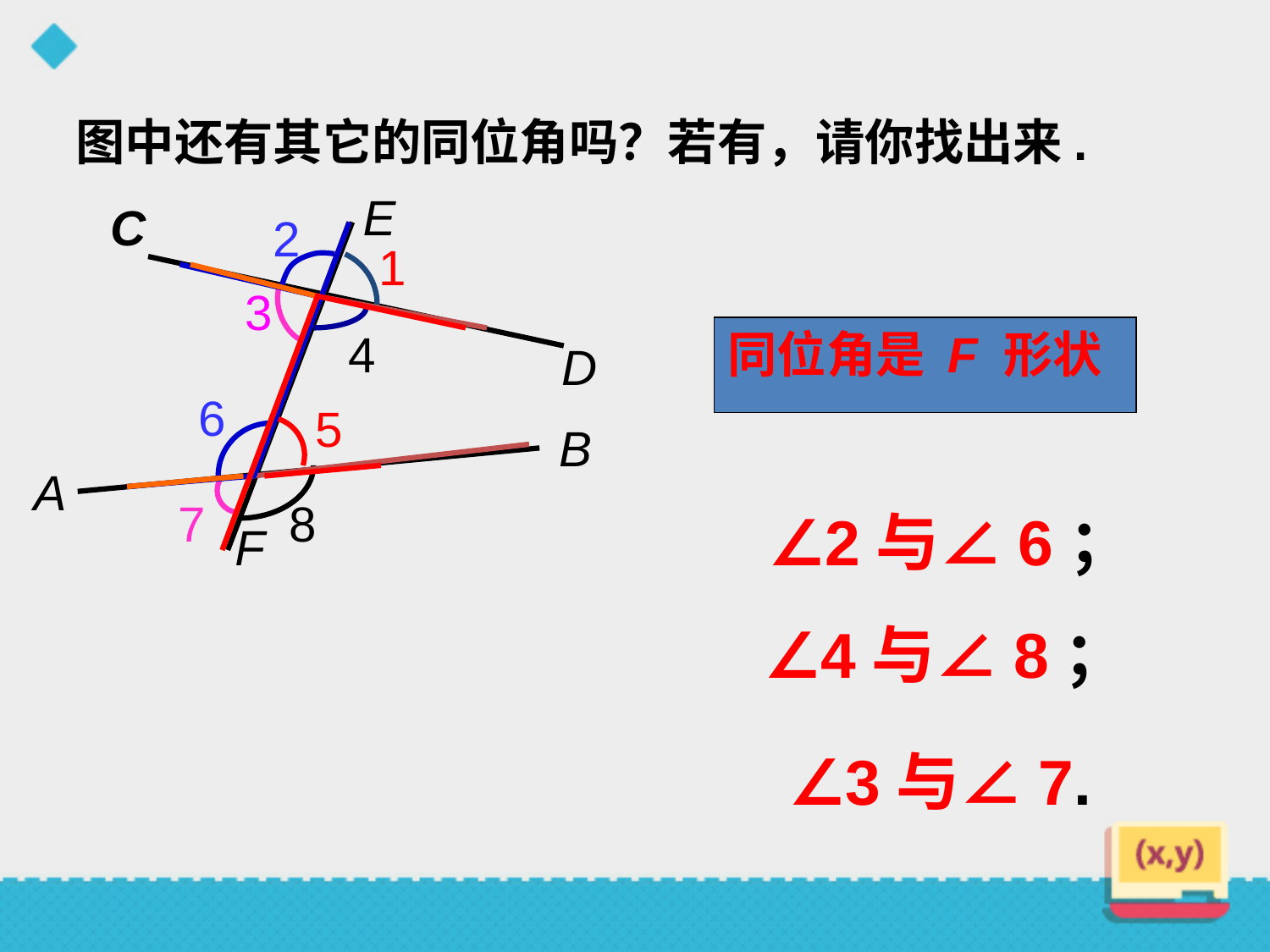

图中还有其它的同位角吗？若有，请你找出来.
E
C
2

1

3

4
D
6
5
B

A

7
8

F

同位角是 F 形状
∠2与∠6；
∠4与∠8；
∠3与∠7.